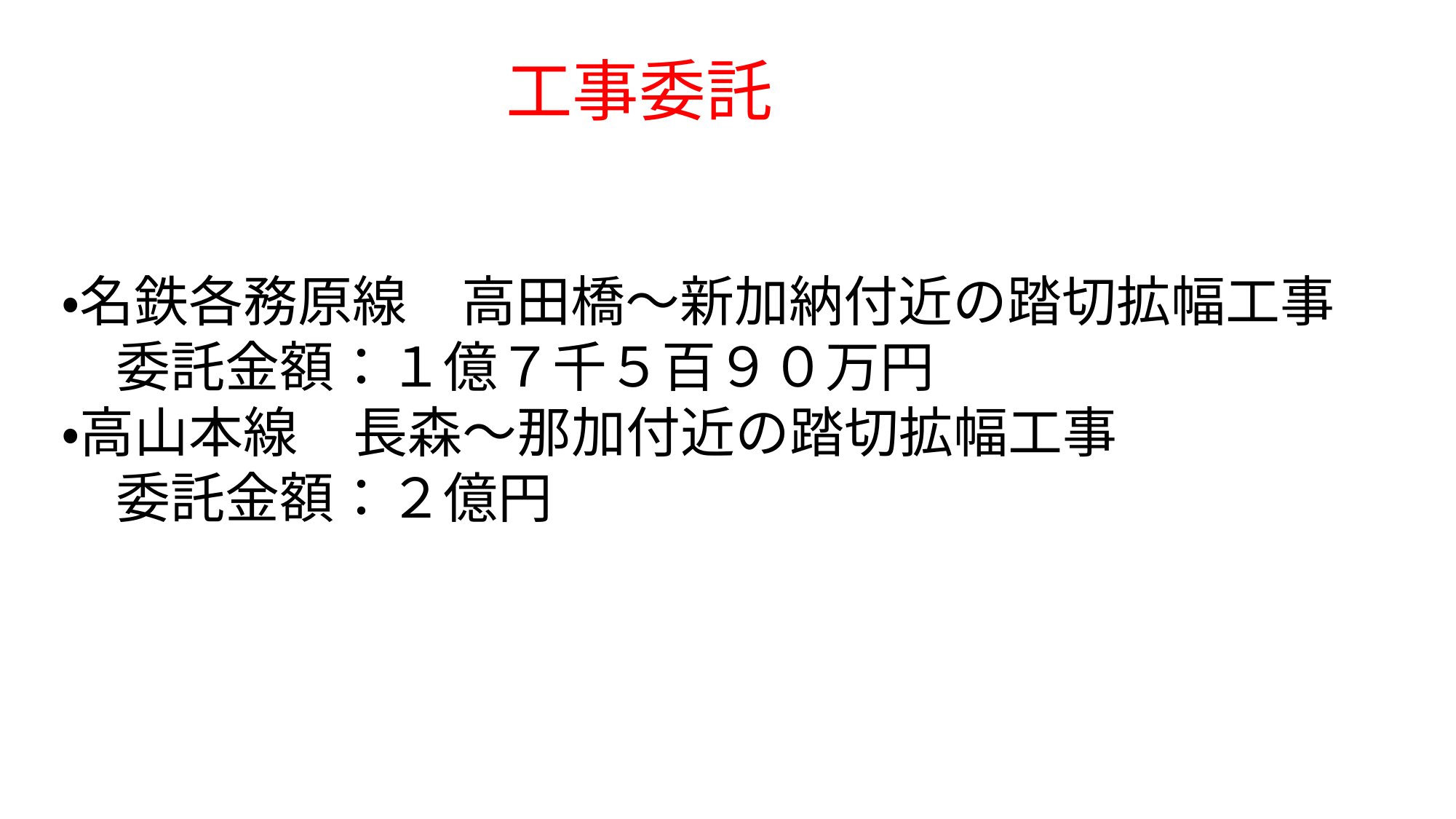

工事委託
・名鉄各務原線　高田橋～新加納付近の踏切拡幅工事
　委託金額：１億７千５百９０万円
・高山本線　長森～那加付近の踏切拡幅工事
　委託金額：２億円